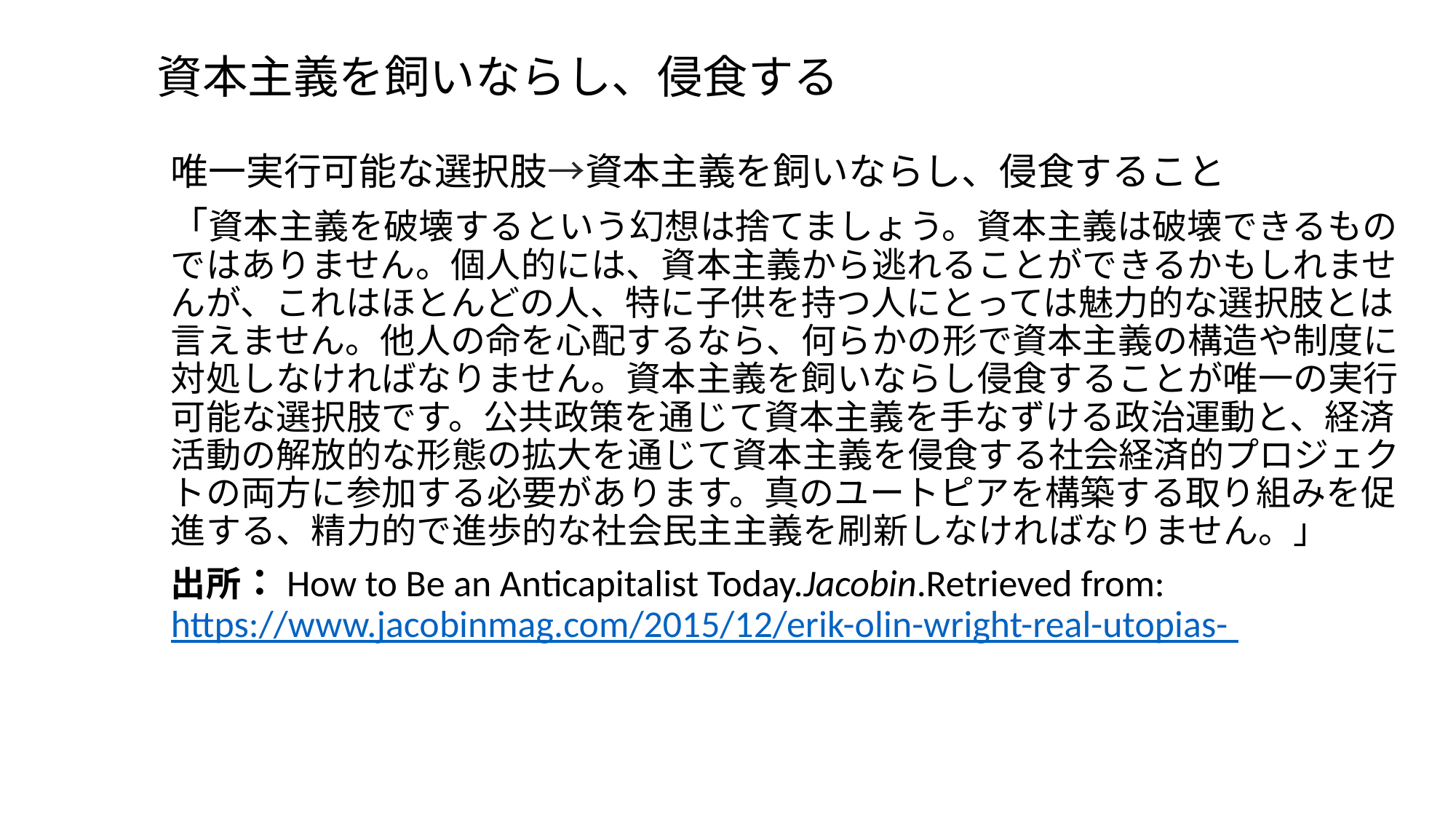

# 資本主義を飼いならし、侵食する
唯一実行可能な選択肢→資本主義を飼いならし、侵食すること
「資本主義を破壊するという幻想は捨てましょう。資本主義は破壊できるものではありません。個人的には、資本主義から逃れることができるかもしれませんが、これはほとんどの人、特に子供を持つ人にとっては魅力的な選択肢とは言えません。他人の命を心配するなら、何らかの形で資本主義の構造や制度に対処しなければなりません。資本主義を飼いならし侵食することが唯一の実行可能な選択肢です。公共政策を通じて資本主義を手なずける政治運動と、経済活動の解放的な形態の拡大を通じて資本主義を侵食する社会経済的プロジェクトの両方に参加する必要があります。真のユートピアを構築する取り組みを促進する、精力的で進歩的な社会民主主義を刷新しなければなりません。」
出所：How to Be an Anticapitalist Today.Jacobin.Retrieved from: https://www.jacobinmag.com/2015/12/erik-olin-wright-real-utopias-